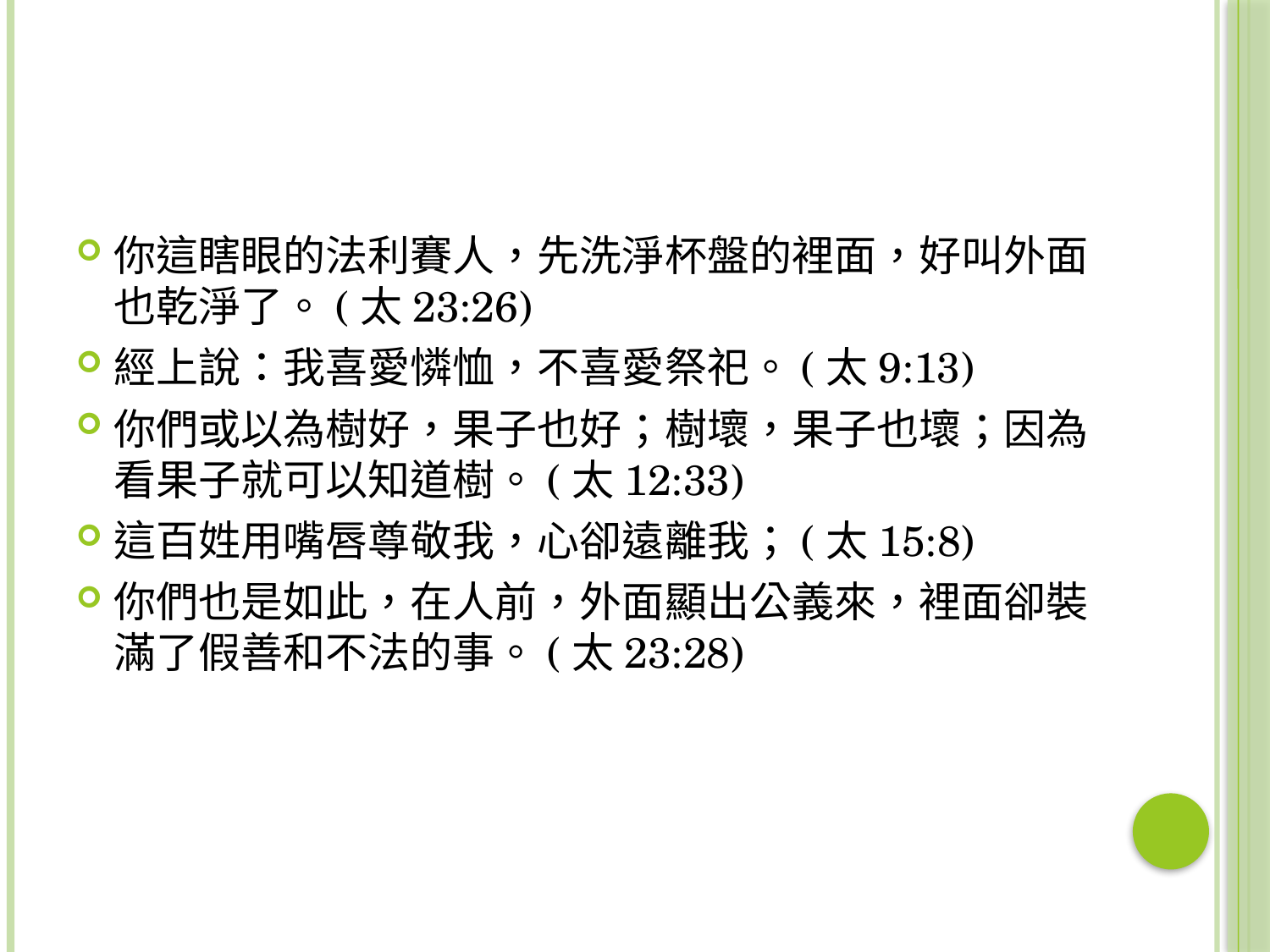

#
你這瞎眼的法利賽人，先洗淨杯盤的裡面，好叫外面也乾淨了。(太23:26)
經上說：我喜愛憐恤，不喜愛祭祀。(太9:13)
你們或以為樹好，果子也好；樹壞，果子也壞；因為看果子就可以知道樹。(太12:33)
這百姓用嘴唇尊敬我，心卻遠離我；(太15:8)
你們也是如此，在人前，外面顯出公義來，裡面卻裝滿了假善和不法的事。(太23:28)